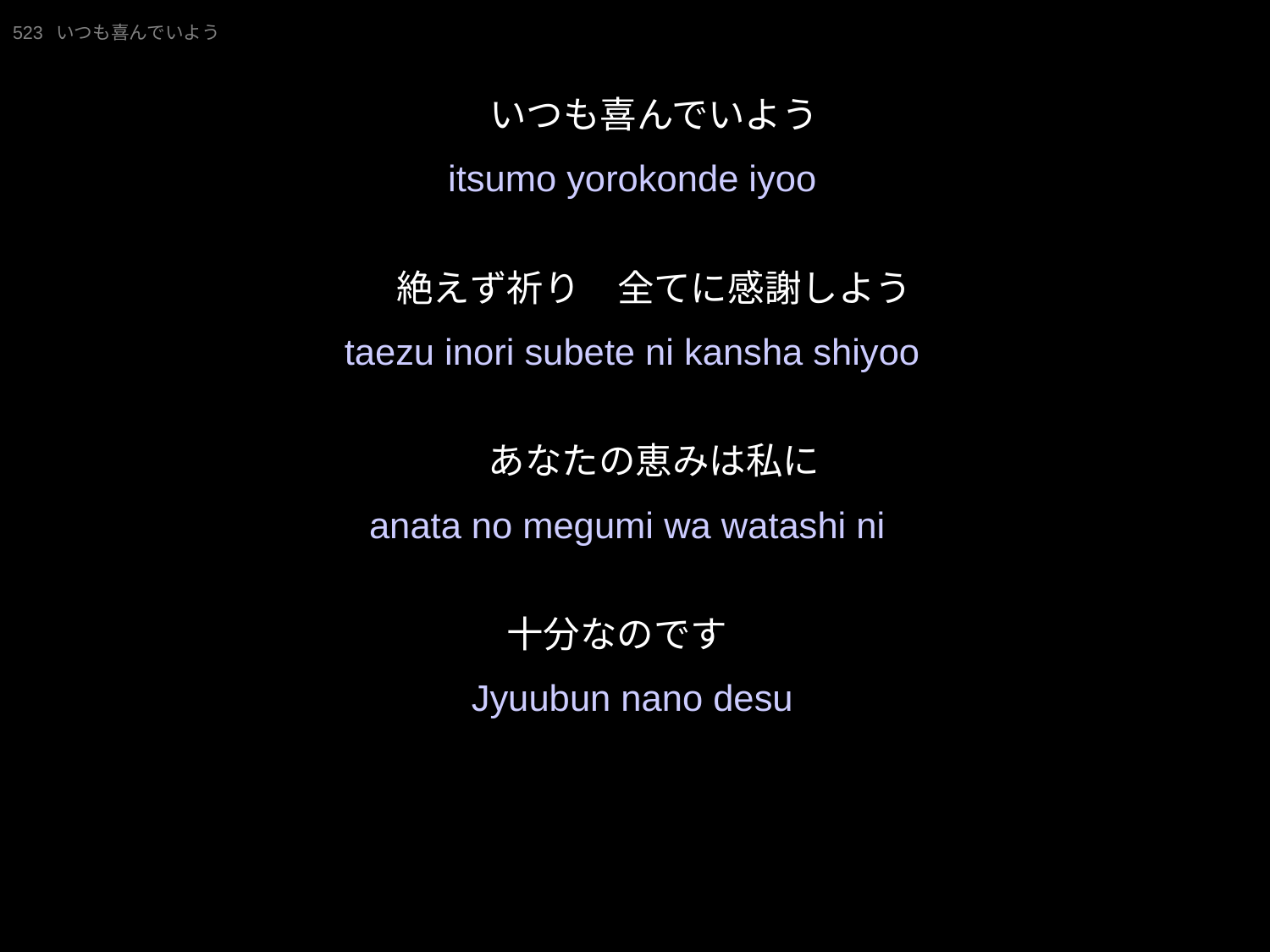

523 いつも喜んでいよう
200607-kota-
いつもよろこんでいよう
★W
いつも喜んでいよう

絶えず祈り　全てに感謝しよう

あなたの恵みは私に

十分なのです
★４
itsumo yorokonde iyoo

taezu inori subete ni kansha shiyoo

anata no megumi wa watashi ni

Jyuubun nano desu